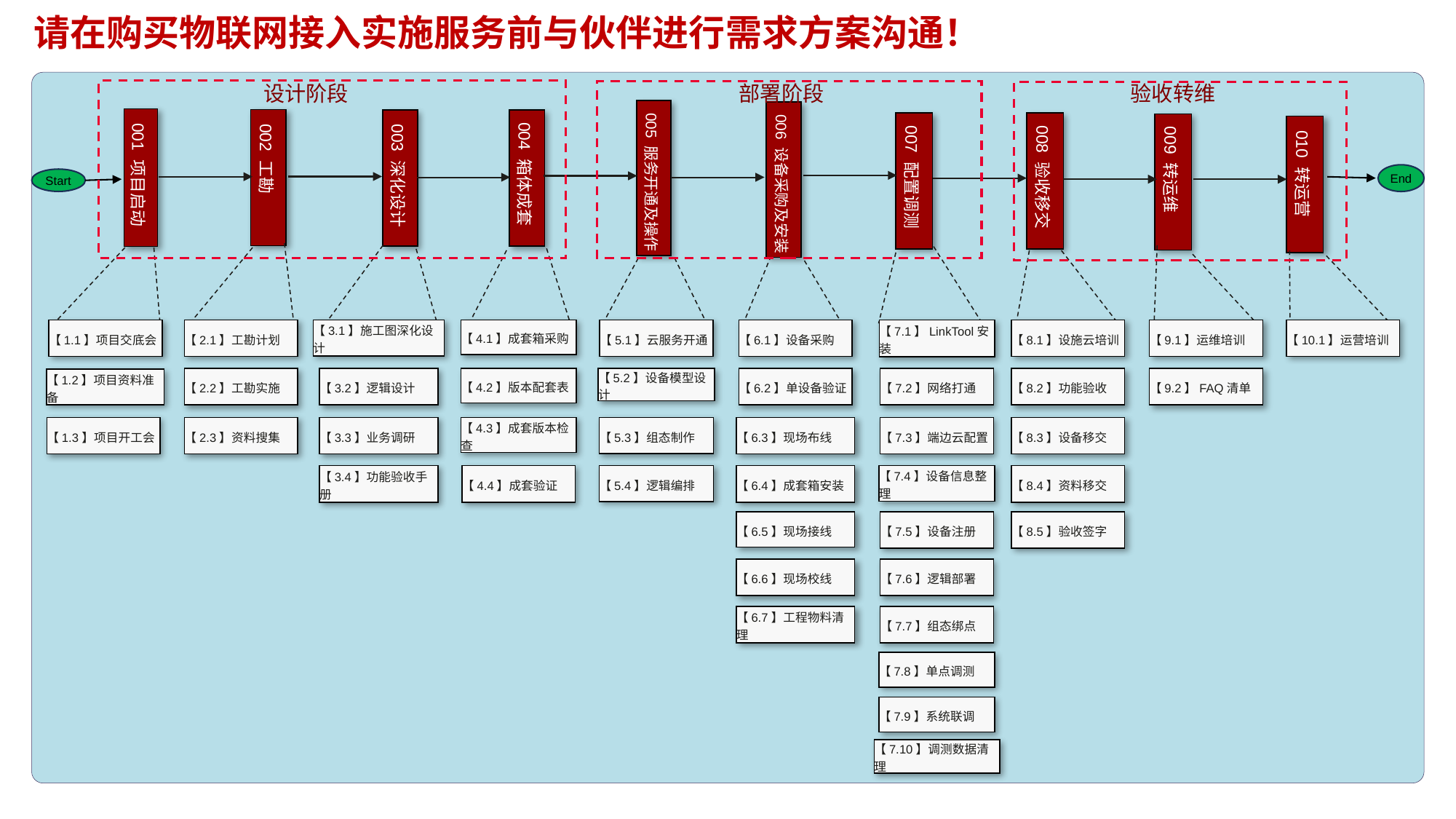

请在购买物联网接入实施服务前与伙伴进行需求方案沟通！

设计阶段
部署阶段
验收转维

   005 服务开通及操作
   006 设备采购及安装
   001 项目启动
   002 工勘
   003 深化设计
   004 箱体成套
   007 配置调测
   008 验收移交
   009 转运维
   010 转运营
End
Start
【1.1】项目交底会
【2.1】工勘计划
【3.1】施工图深化设计
【4.1】成套箱采购
【5.1】云服务开通
【6.1】设备采购
【7.1】LinkTool安装
【8.1】设施云培训
【9.1】运维培训
【10.1】运营培训
【2.2】工勘实施
【3.2】逻辑设计
【4.2】版本配套表
【5.2】设备模型设计
【6.2】单设备验证
【7.2】网络打通
【8.2】功能验收
【9.2】FAQ清单
【1.2】项目资料准备
【1.3】项目开工会
【2.3】资料搜集
【3.3】业务调研
【4.3】成套版本检查
【5.3】组态制作
【6.3】现场布线
【7.3】端边云配置
【8.3】设备移交
【3.4】功能验收手册
【4.4】成套验证
【5.4】逻辑编排
【6.4】成套箱安装
【7.4】设备信息整理
【8.4】资料移交
【6.5】现场接线
【7.5】设备注册
【8.5】验收签字
【6.6】现场校线
【7.6】逻辑部署
【6.7】工程物料清理
【7.7】组态绑点
【7.8】单点调测
【7.9】系统联调
【7.10】调测数据清理